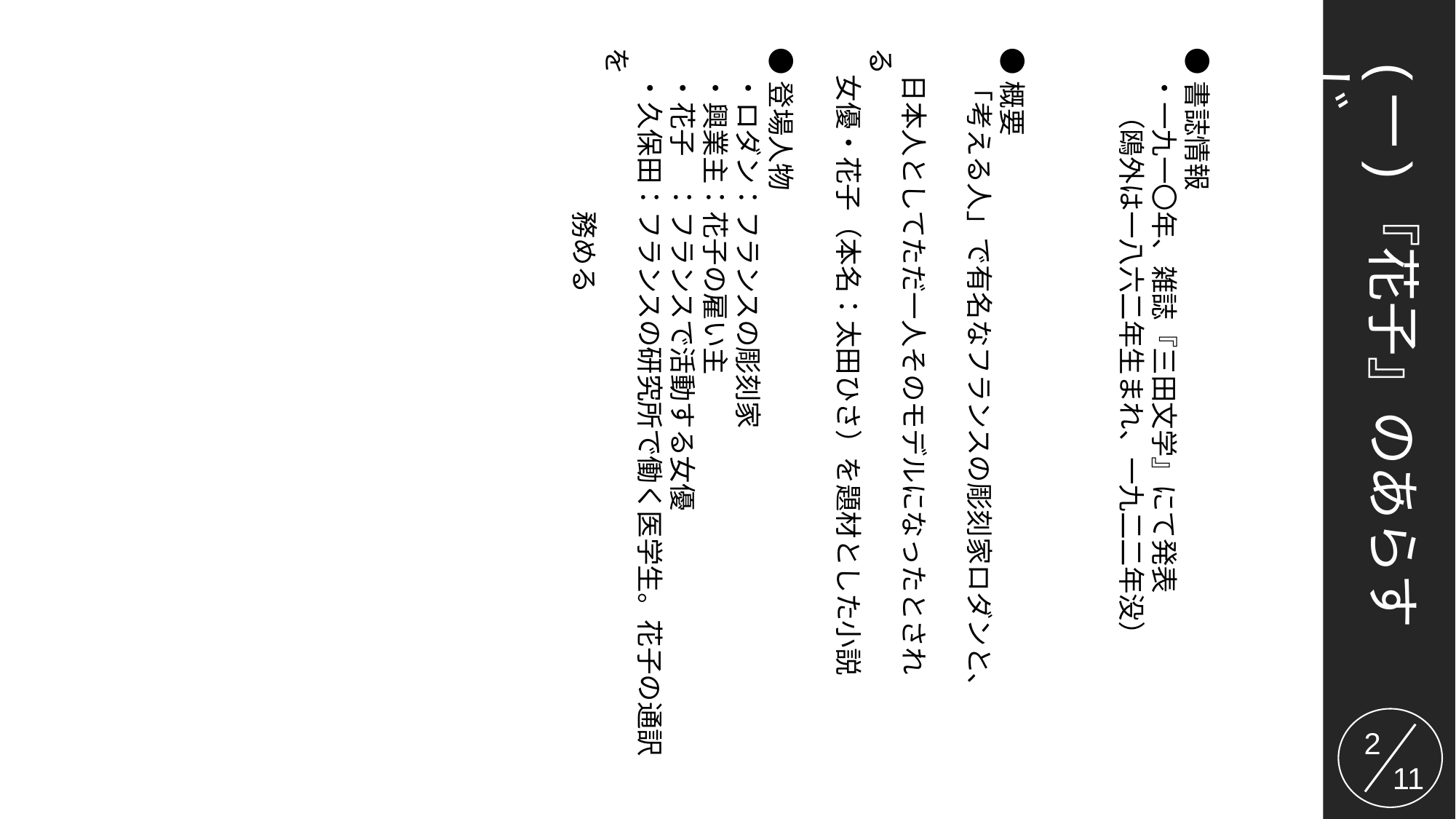

●登場人物
　・ロダン：フランスの彫刻家
　・興業主：花子の雇い主
　・花子　：フランスで活動する女優
　・久保田：フランスの研究所で働く医学生。花子の通訳を
　　　　　　務める
●概要
　「考える人」で有名なフランスの彫刻家ロダンと、
　日本人としてただ一人そのモデルになったとされる
　女優・花子（本名：太田ひさ）を題材とした小説

●書誌情報
　・一九一〇年、雑誌『三田文学』にて発表
　　（鴎外は一八六二年生まれ、一九二二年没）
(一)『花子』のあらすじ

2
11